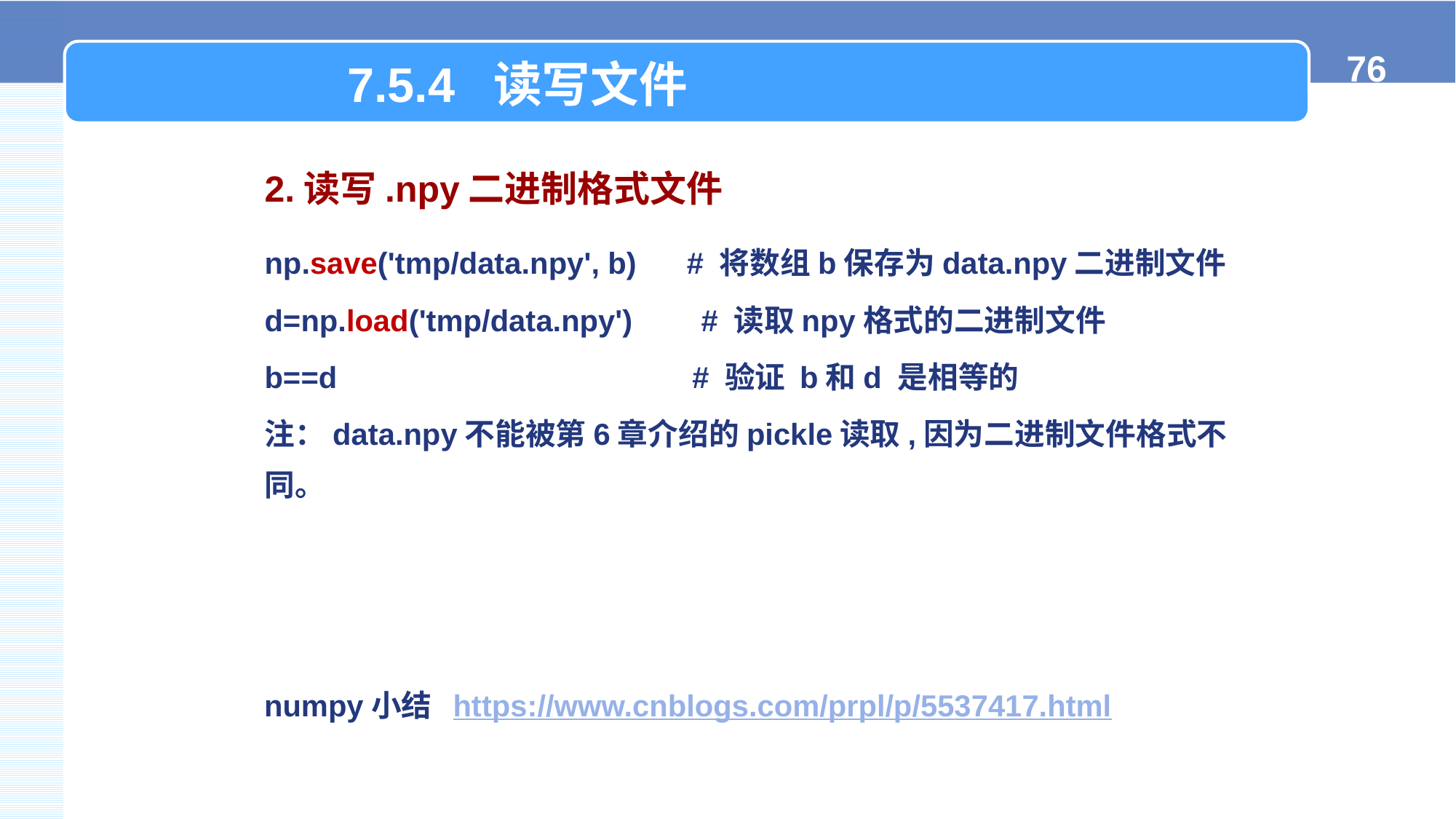

7.5.4  读写文件
2.读写.npy二进制格式文件

np.save('tmp/data.npy', b)      # 将数组b保存为data.npy二进制文件
d=np.load('tmp/data.npy')  	# 读取npy格式的二进制文件
b==d   			            # 验证 b和d 是相等的
注：data.npy不能被第6章介绍的pickle读取,因为二进制文件格式不同。
numpy小结  https://www.cnblogs.com/prpl/p/5537417.html